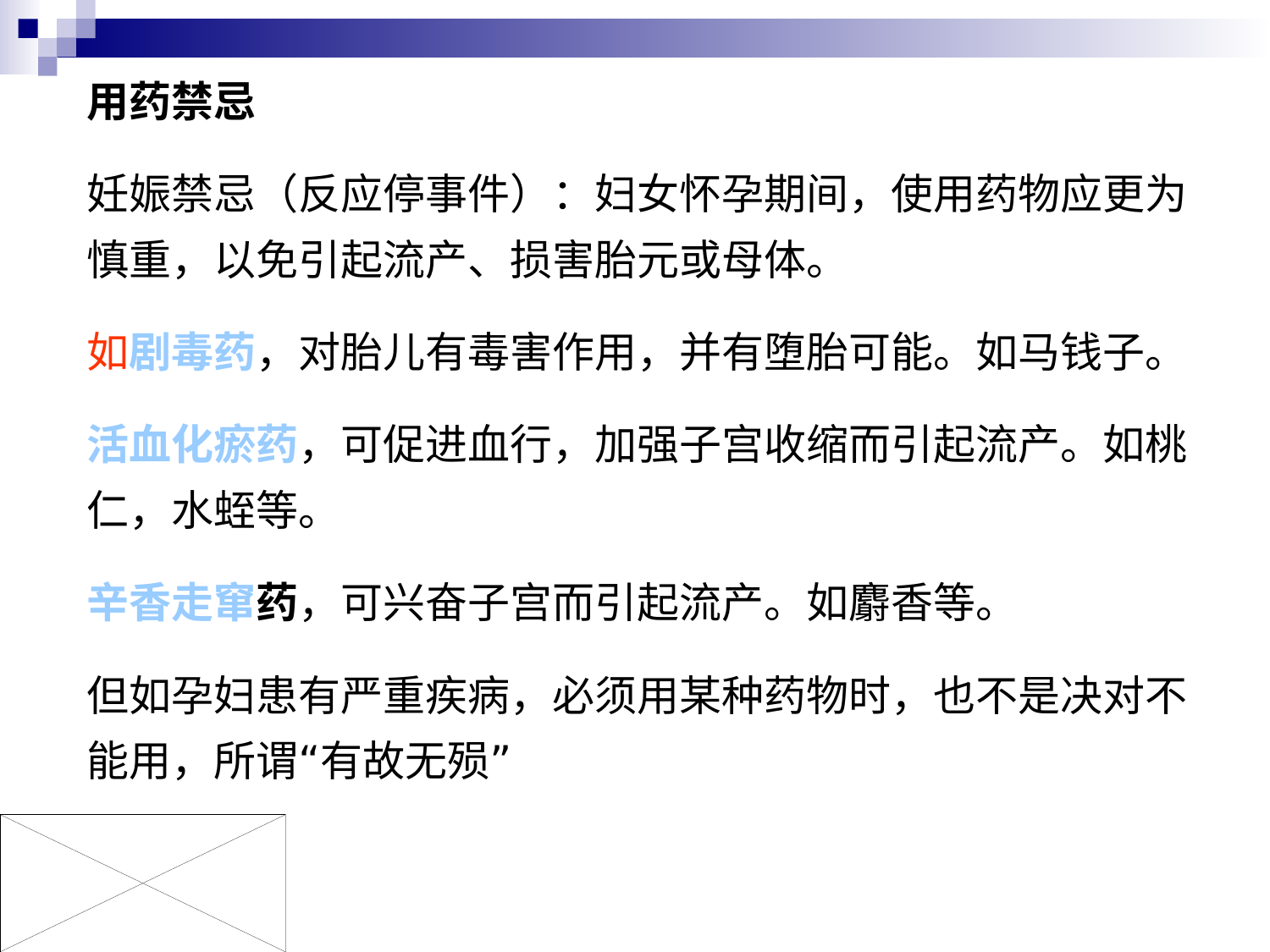

用药禁忌
妊娠禁忌（反应停事件）：妇女怀孕期间，使用药物应更为慎重，以免引起流产、损害胎元或母体。
如剧毒药，对胎儿有毒害作用，并有堕胎可能。如马钱子。
活血化瘀药，可促进血行，加强子宫收缩而引起流产。如桃仁，水蛭等。
辛香走窜药，可兴奋子宫而引起流产。如麝香等。
但如孕妇患有严重疾病，必须用某种药物时，也不是决对不能用，所谓“有故无殒”